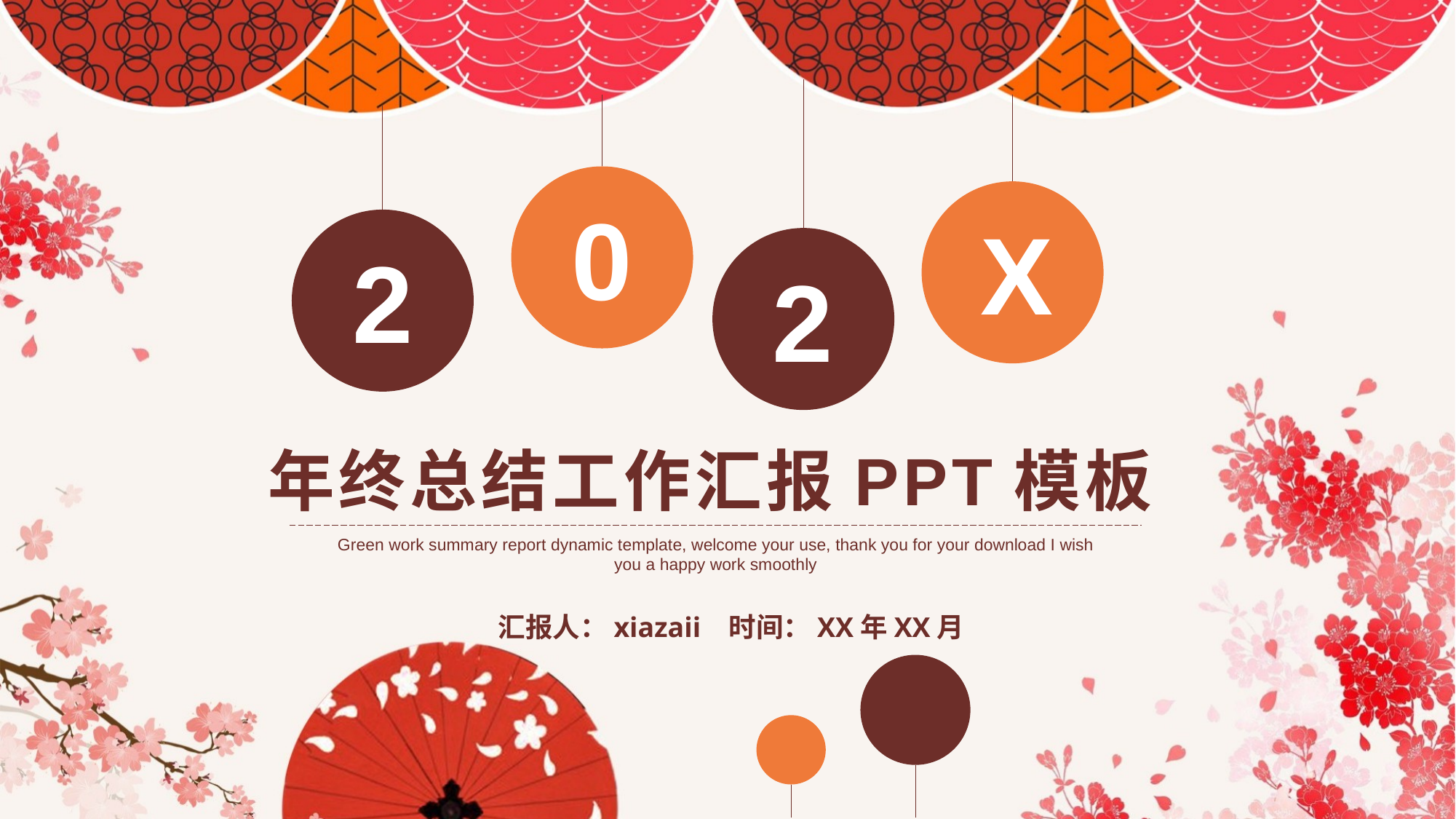

2

0

X

2
年终总结工作汇报PPT模板
Green work summary report dynamic template, welcome your use, thank you for your download I wish you a happy work smoothly
汇报人：xiazaii   时间：XX年XX月